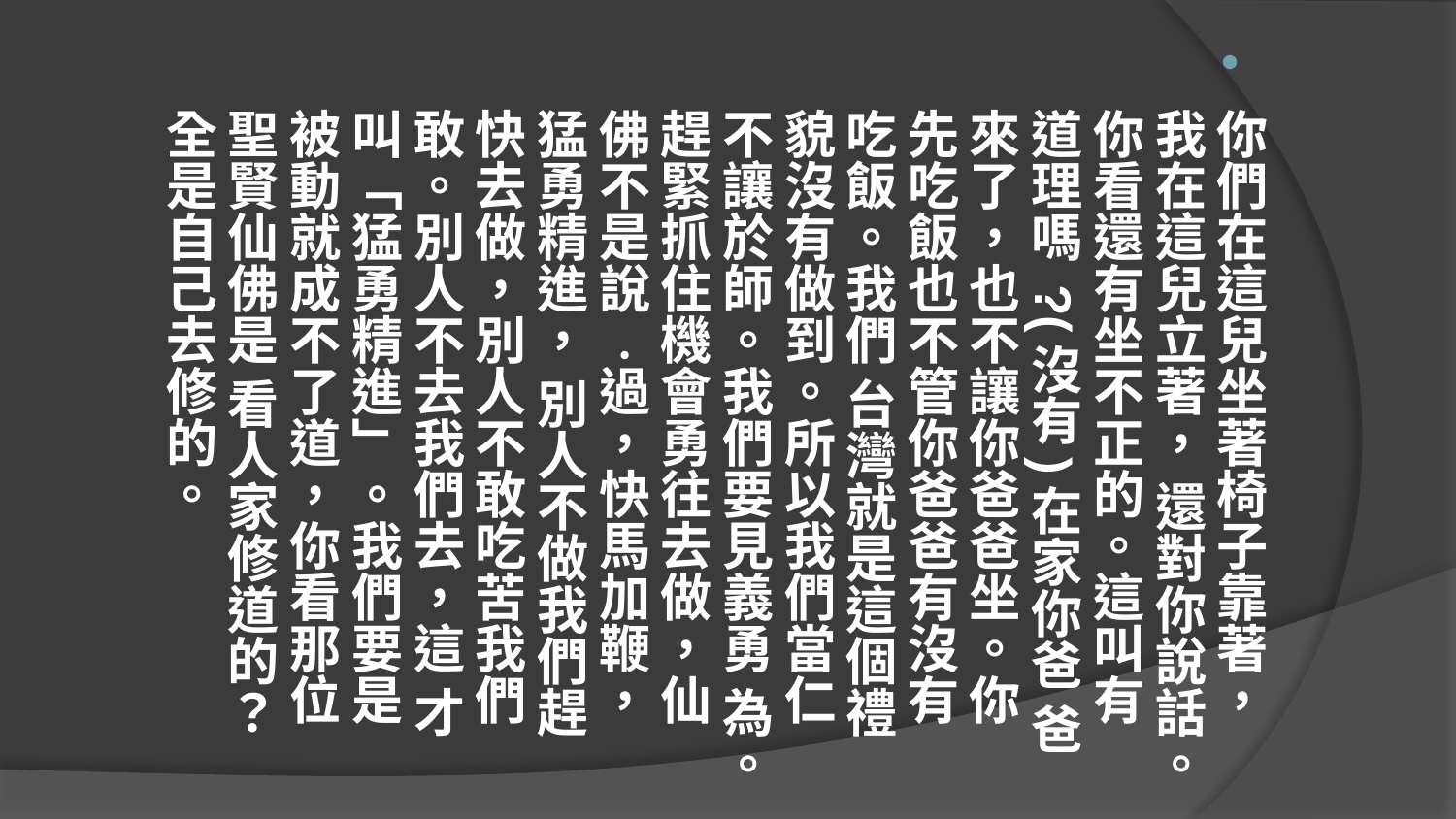

你們在這兒坐著椅子靠著，我在這兒立著， 還對你說話。你看還有坐不正的。這叫有道理嗎 ?(沒有)在家你爸 爸來了，也不讓你爸爸坐。你先吃飯也不管你爸爸有沒有吃飯。我們 台灣就是這個禮貌沒有做到。所以我們當仁不讓於師。我們要見義勇 為。趕緊抓住機會勇往去做，仙佛不是說﹒過，快馬加鞭，猛勇精進， 別人不做我們趕快去做，別人不敢吃苦我們敢。別人不去我們去，這 才叫「猛勇精進」。我們要是被動就成不了道，你看那位聖賢仙佛是 看人家修道的？全是自己去修的。
#